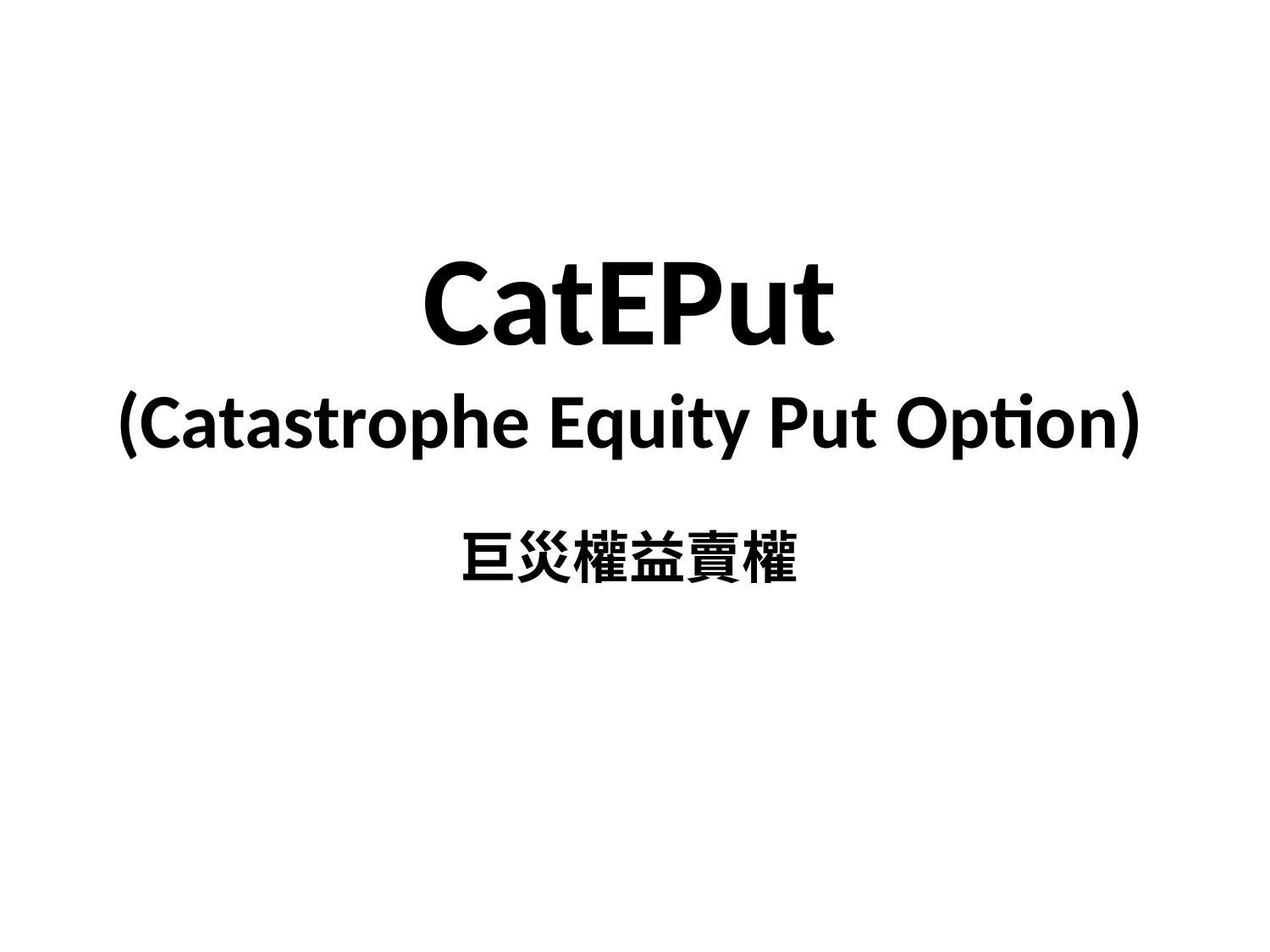

# CatEPut (Catastrophe Equity Put Option)
巨災權益賣權